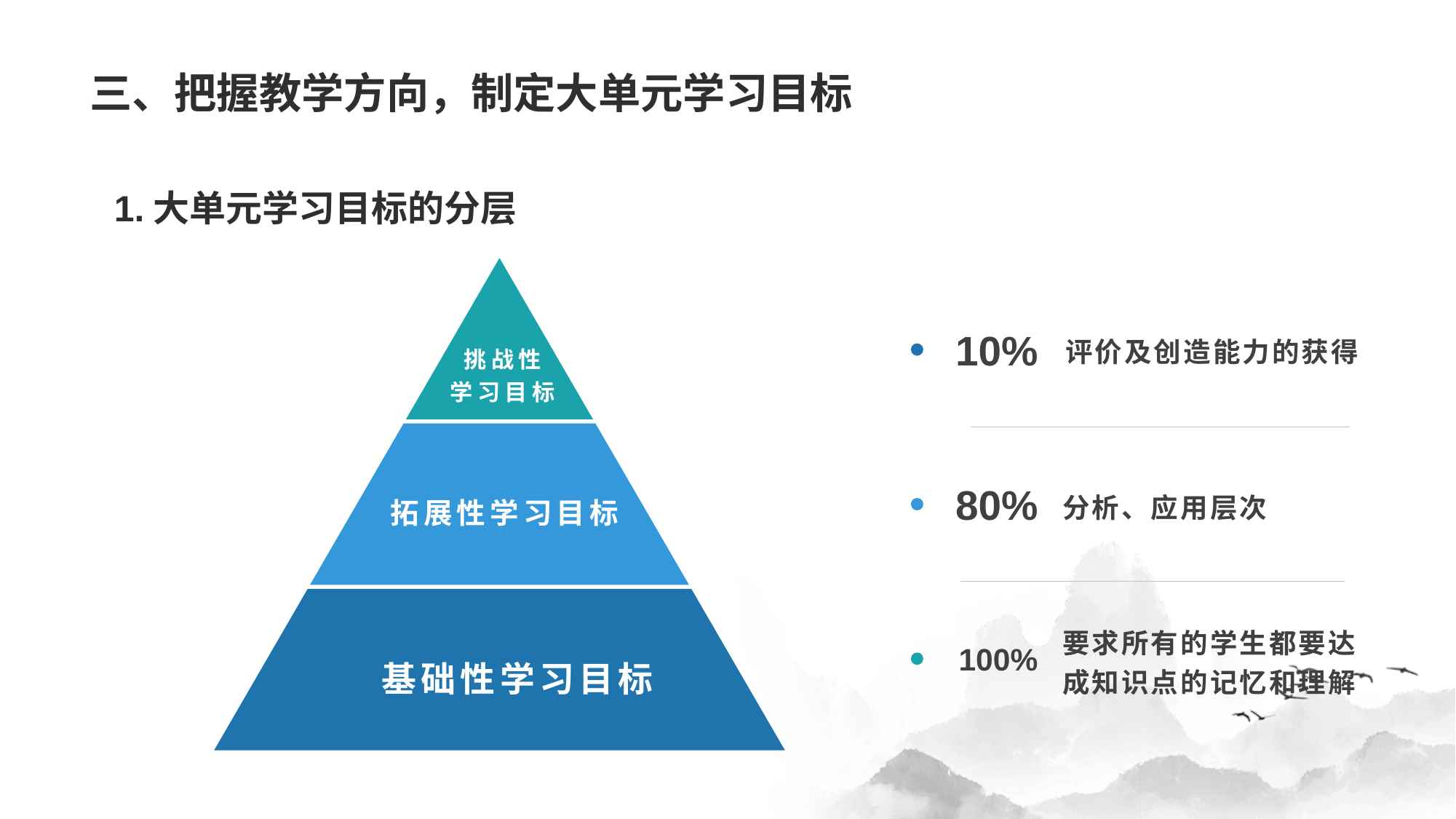

# 三、把握教学方向，制定大单元学习目标
1.大单元学习目标的分层

评价及创造能力的获得
10%
挑战性
学习目标

分析、应用层次
80%
拓展性学习目标

要求所有的学生都要达成知识点的记忆和理解
100%
基础性学习目标